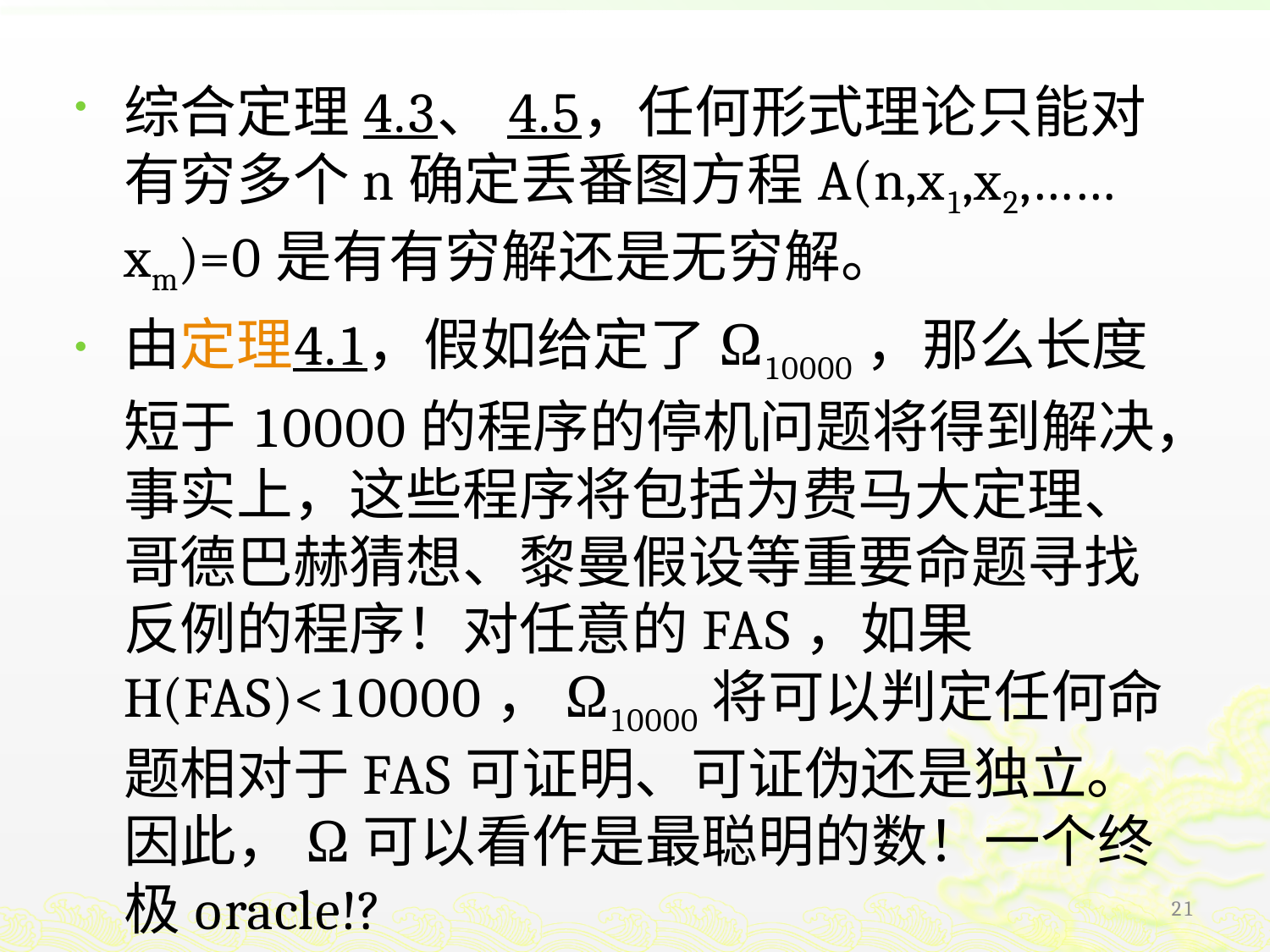

综合定理4.3、4.5，任何形式理论只能对有穷多个n确定丢番图方程A(n,x1,x2,……xm)=0是有有穷解还是无穷解。
由定理4.1，假如给定了Ω10000，那么长度短于10000的程序的停机问题将得到解决，事实上，这些程序将包括为费马大定理、哥德巴赫猜想、黎曼假设等重要命题寻找反例的程序！对任意的FAS，如果H(FAS)<10000，Ω10000将可以判定任何命题相对于FAS可证明、可证伪还是独立。因此，Ω可以看作是最聪明的数！一个终极oracle!?
21